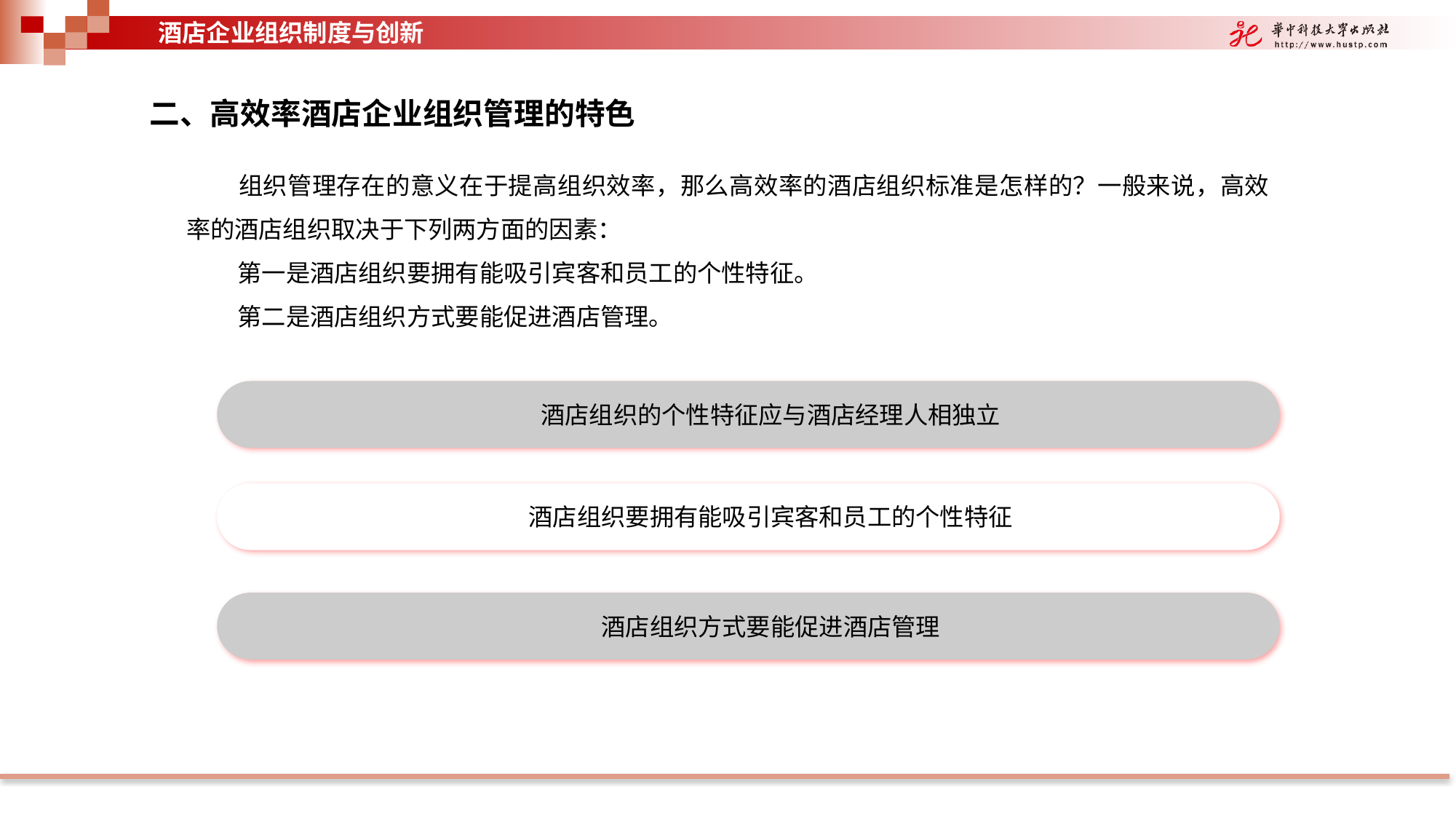

酒店企业组织制度与创新
二、高效率酒店企业组织管理的特色
        组织管理存在的意义在于提高组织效率，那么高效率的酒店组织标准是怎样的？一般来说，高效率的酒店组织取决于下列两方面的因素：
第一是酒店组织要拥有能吸引宾客和员工的个性特征。
第二是酒店组织方式要能促进酒店管理。
酒店组织的个性特征应与酒店经理人相独立
酒店组织要拥有能吸引宾客和员工的个性特征
酒店组织方式要能促进酒店管理